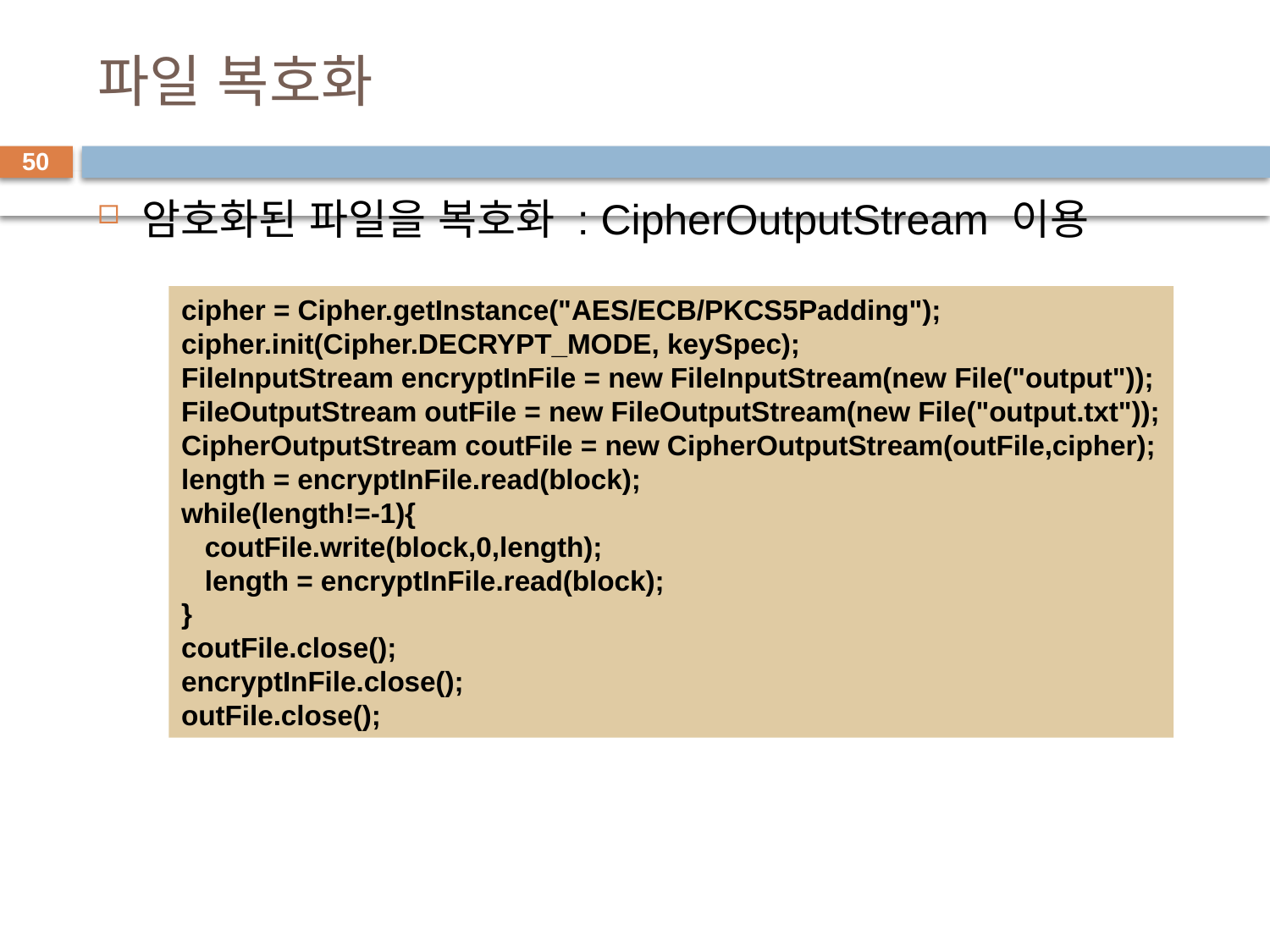

# 파일 복호화
50
암호화된 파일을 복호화 : CipherOutputStream 이용
cipher = Cipher.getInstance("AES/ECB/PKCS5Padding");
cipher.init(Cipher.DECRYPT_MODE, keySpec);
FileInputStream encryptInFile = new FileInputStream(new File("output"));
FileOutputStream outFile = new FileOutputStream(new File("output.txt"));
CipherOutputStream coutFile = new CipherOutputStream(outFile,cipher);
length = encryptInFile.read(block);
while(length!=-1){
   coutFile.write(block,0,length);
   length = encryptInFile.read(block);
}
coutFile.close();
encryptInFile.close();
outFile.close();